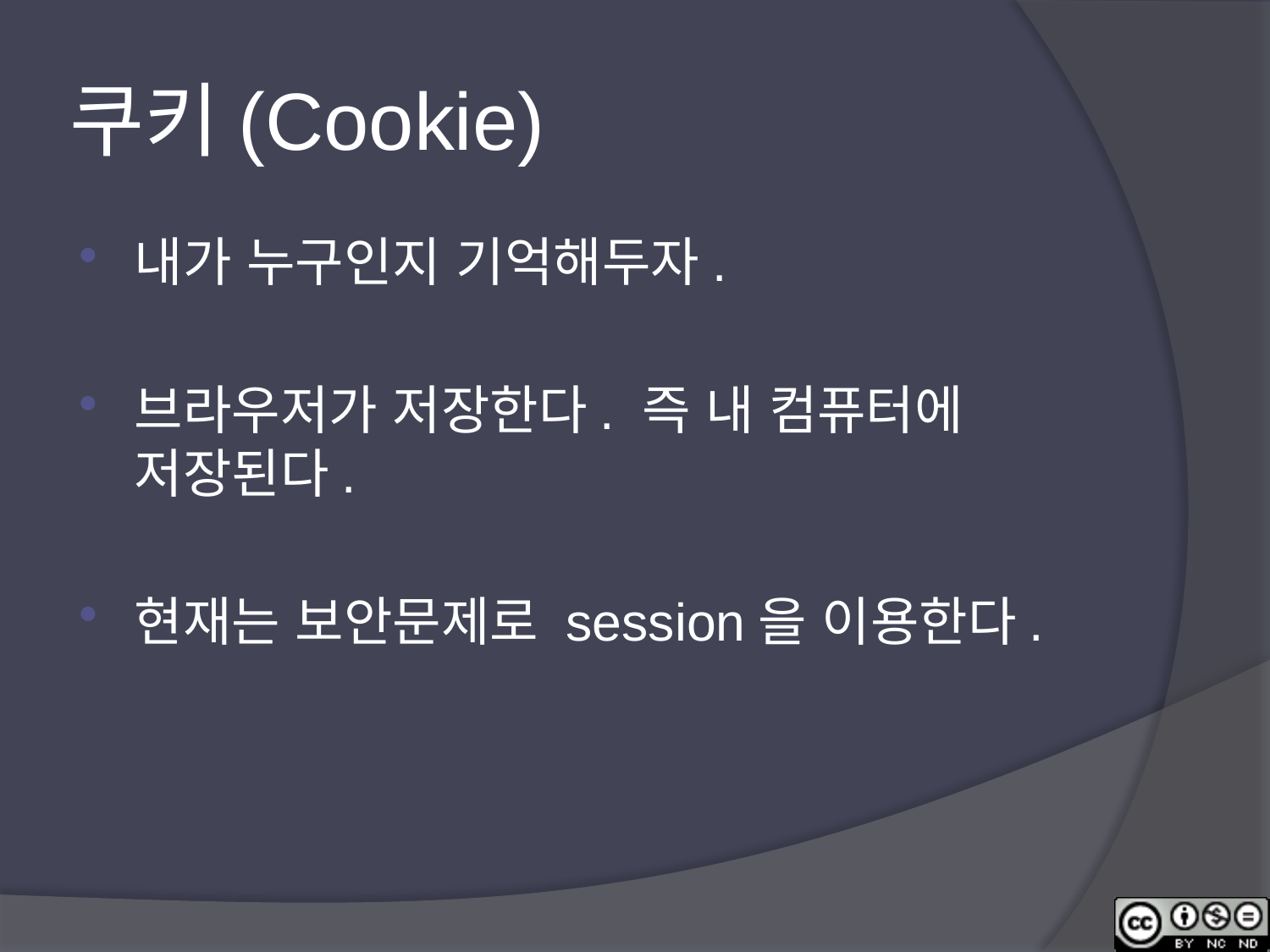

# 쿠키(Cookie)
내가 누구인지 기억해두자.

브라우저가 저장한다. 즉 내 컴퓨터에 저장된다.

현재는 보안문제로 session을 이용한다.